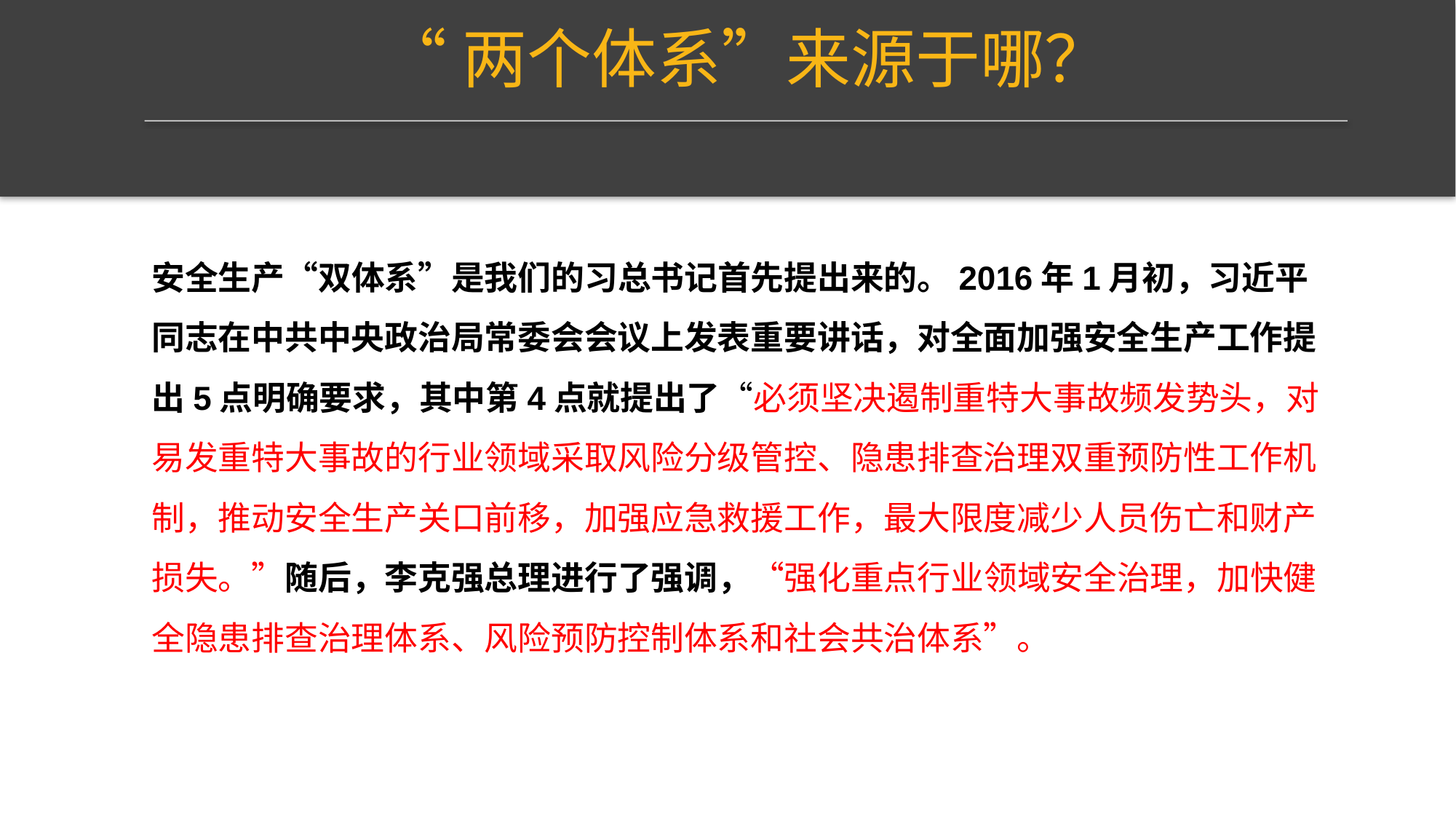

“两个体系”来源于哪？
安全生产“双体系”是我们的习总书记首先提出来的。2016年1月初，习近平同志在中共中央政治局常委会会议上发表重要讲话，对全面加强安全生产工作提出5点明确要求，其中第4点就提出了“必须坚决遏制重特大事故频发势头，对易发重特大事故的行业领域采取风险分级管控、隐患排查治理双重预防性工作机制，推动安全生产关口前移，加强应急救援工作，最大限度减少人员伤亡和财产损失。”随后，李克强总理进行了强调，“强化重点行业领域安全治理，加快健全隐患排查治理体系、风险预防控制体系和社会共治体系”。